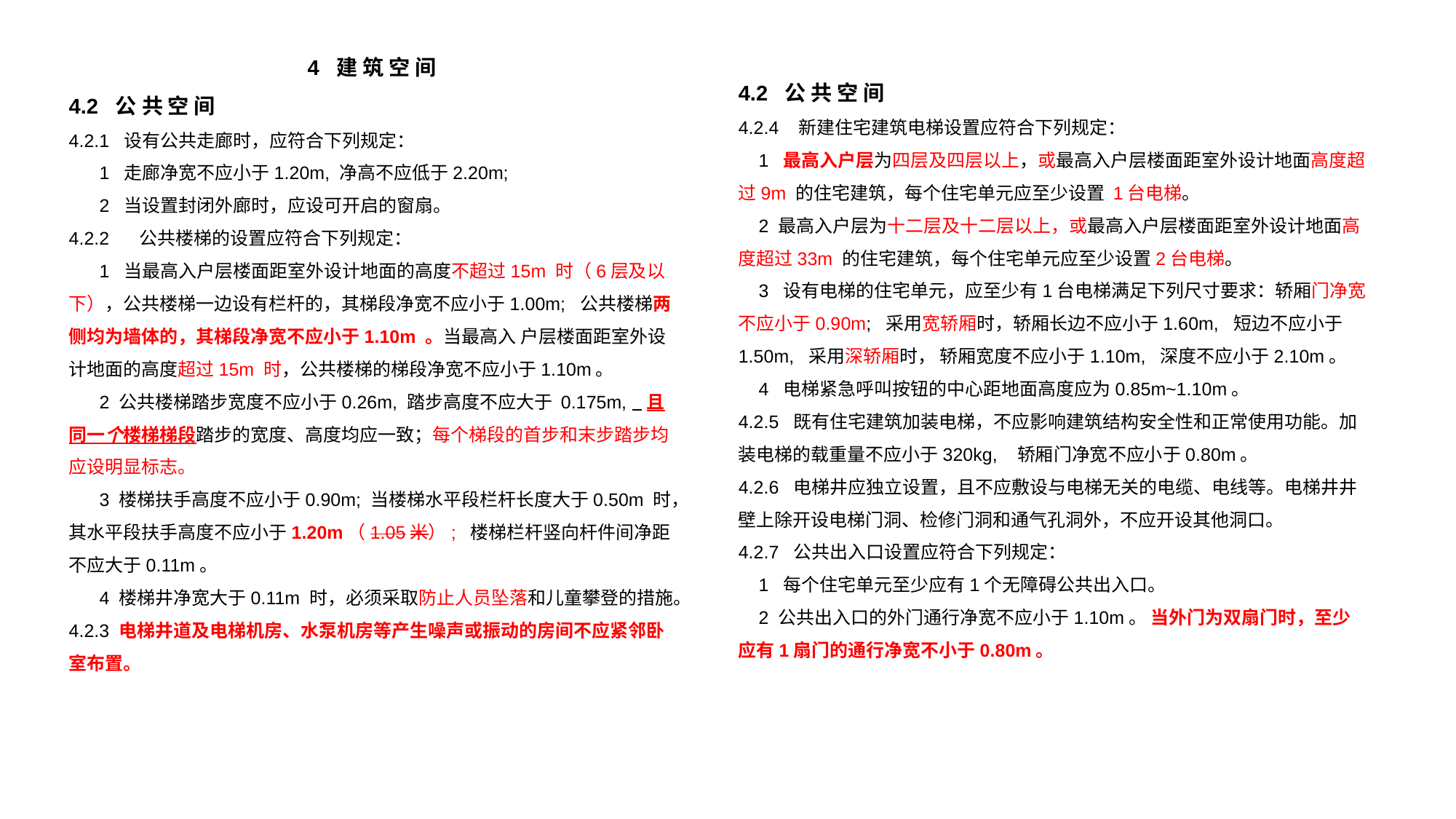

4  建 筑 空 间
4.2  公 共 空 间
4.2.1  设有公共走廊时，应符合下列规定：
      1  走廊净宽不应小于1.20m, 净高不应低于2.20m;
      2  当设置封闭外廊时，应设可开启的窗扇。
4.2.2     公共楼梯的设置应符合下列规定：
      1  当最高入户层楼面距室外设计地面的高度不超过15m 时（6层及以下），公共楼梯一边设有栏杆的，其梯段净宽不应小于1.00m;  公共楼梯两侧均为墙体的，其梯段净宽不应小于1.10m 。当最高入 户层楼面距室外设计地面的高度超过15m 时，公共楼梯的梯段净宽不应小于1.10m。
      2 公共楼梯踏步宽度不应小于0.26m, 踏步高度不应大于 0.175m,   且同一个楼梯梯段踏步的宽度、高度均应一致；每个梯段的首步和末步踏步均应设明显标志。
      3 楼梯扶手高度不应小于0.90m; 当楼梯水平段栏杆长度大于0.50m 时，其水平段扶手高度不应小于1.20m（1.05米）;  楼梯栏杆竖向杆件间净距不应大于0.11m。
      4 楼梯井净宽大于0.11m 时，必须采取防止人员坠落和儿童攀登的措施。
4.2.3 电梯井道及电梯机房、水泵机房等产生噪声或振动的房间不应紧邻卧室布置。

4.2  公 共 空 间
4.2.4   新建住宅建筑电梯设置应符合下列规定：
    1  最高入户层为四层及四层以上，或最高入户层楼面距室外设计地面高度超过9m 的住宅建筑，每个住宅单元应至少设置 1台电梯。
    2 最高入户层为十二层及十二层以上，或最高入户层楼面距室外设计地面高度超过33m 的住宅建筑，每个住宅单元应至少设置2台电梯。
    3  设有电梯的住宅单元，应至少有1台电梯满足下列尺寸要求：轿厢门净宽不应小于0.90m;  采用宽轿厢时，轿厢长边不应小于1.60m,  短边不应小于1.50m,  采用深轿厢时， 轿厢宽度不应小于1.10m,  深度不应小于2.10m。
    4  电梯紧急呼叫按钮的中心距地面高度应为0.85m~1.10m。
4.2.5  既有住宅建筑加装电梯，不应影响建筑结构安全性和正常使用功能。加装电梯的载重量不应小于320kg,   轿厢门净宽不应小于0.80m。
4.2.6  电梯井应独立设置，且不应敷设与电梯无关的电缆、电线等。电梯井井壁上除开设电梯门洞、检修门洞和通气孔洞外，不应开设其他洞口。
4.2.7  公共出入口设置应符合下列规定：
    1  每个住宅单元至少应有1个无障碍公共出入口。
    2 公共出入口的外门通行净宽不应小于1.10m。 当外门为双扇门时，至少应有1扇门的通行净宽不小于0.80m。